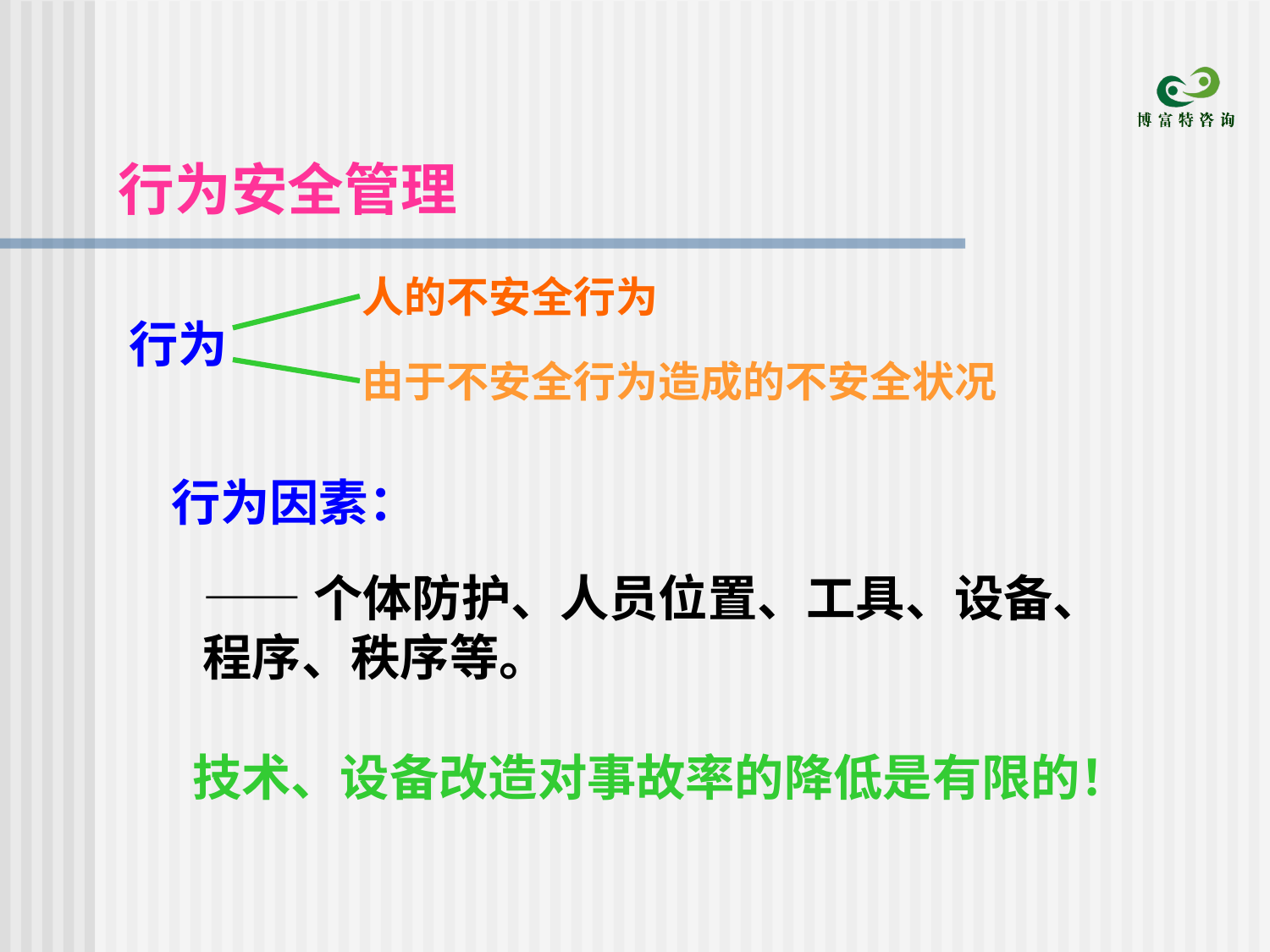

行为安全管理
人的不安全行为

行为
由于不安全行为造成的不安全状况

行为因素：
——个体防护、人员位置、工具、设备、程序、秩序等。
技术、设备改造对事故率的降低是有限的！